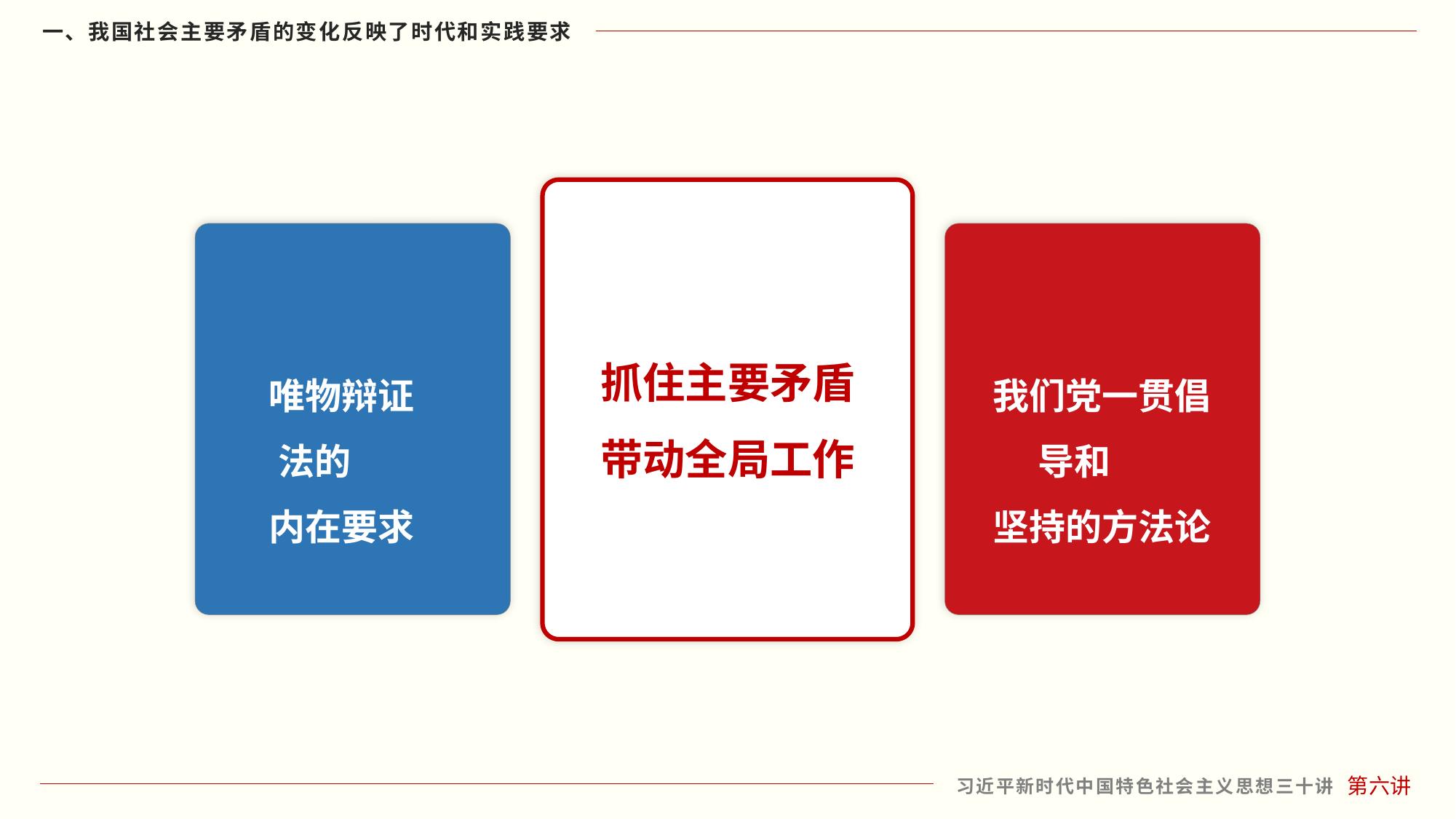

抓住主要矛盾
带动全局工作

唯物辩证法的
内在要求

我们党一贯倡导和
坚持的方法论